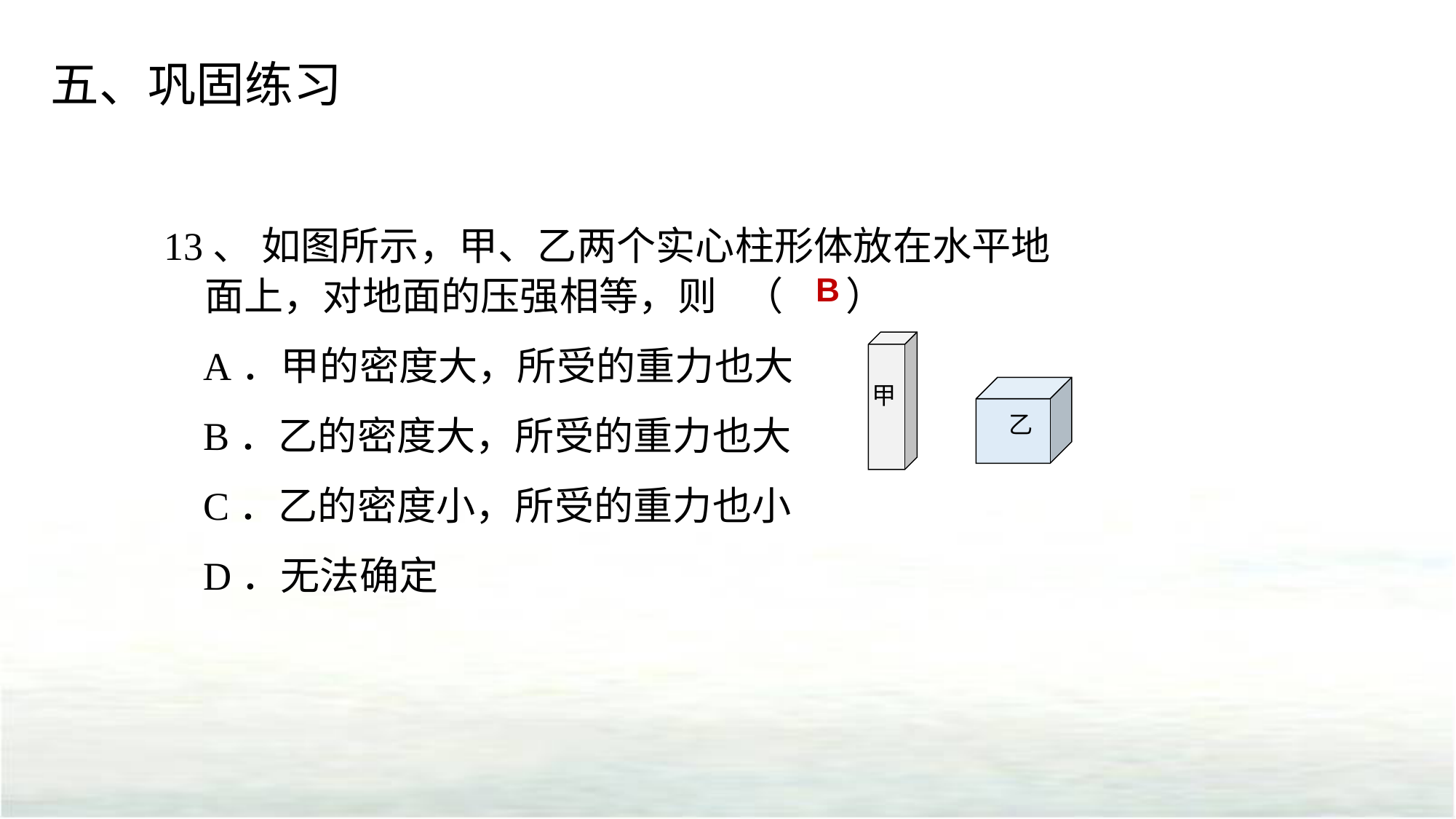

五、巩固练习
13、 如图所示，甲、乙两个实心柱形体放在水平地面上，对地面的压强相等，则   （       ）
    A．甲的密度大，所受的重力也大
    B．乙的密度大，所受的重力也大
    C．乙的密度小，所受的重力也小
    D．无法确定
B

甲

乙